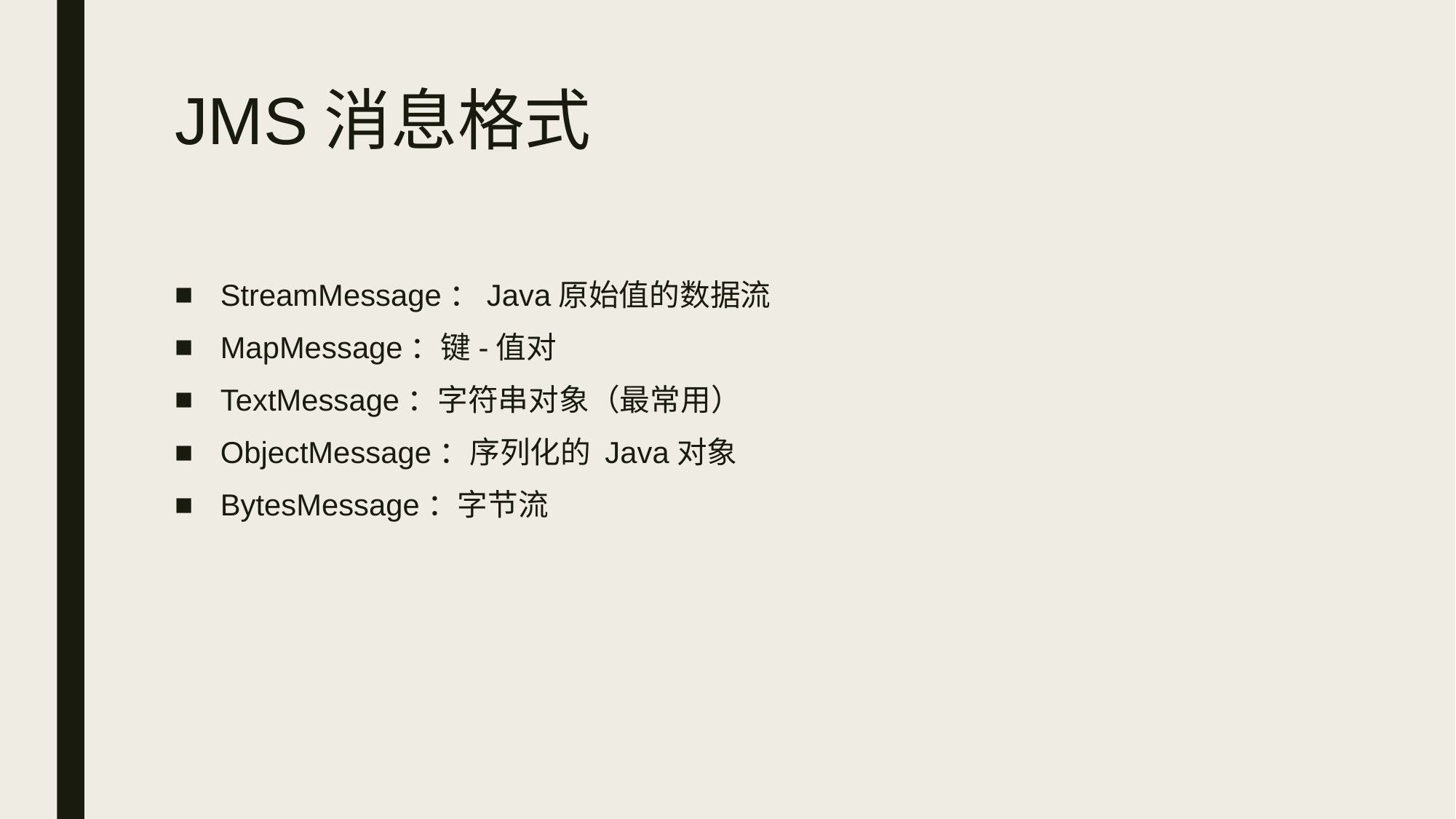

# JMS消息格式
StreamMessage：Java原始值的数据流
MapMessage：键-值对
TextMessage：字符串对象（最常用）
ObjectMessage：序列化的 Java对象
BytesMessage：字节流